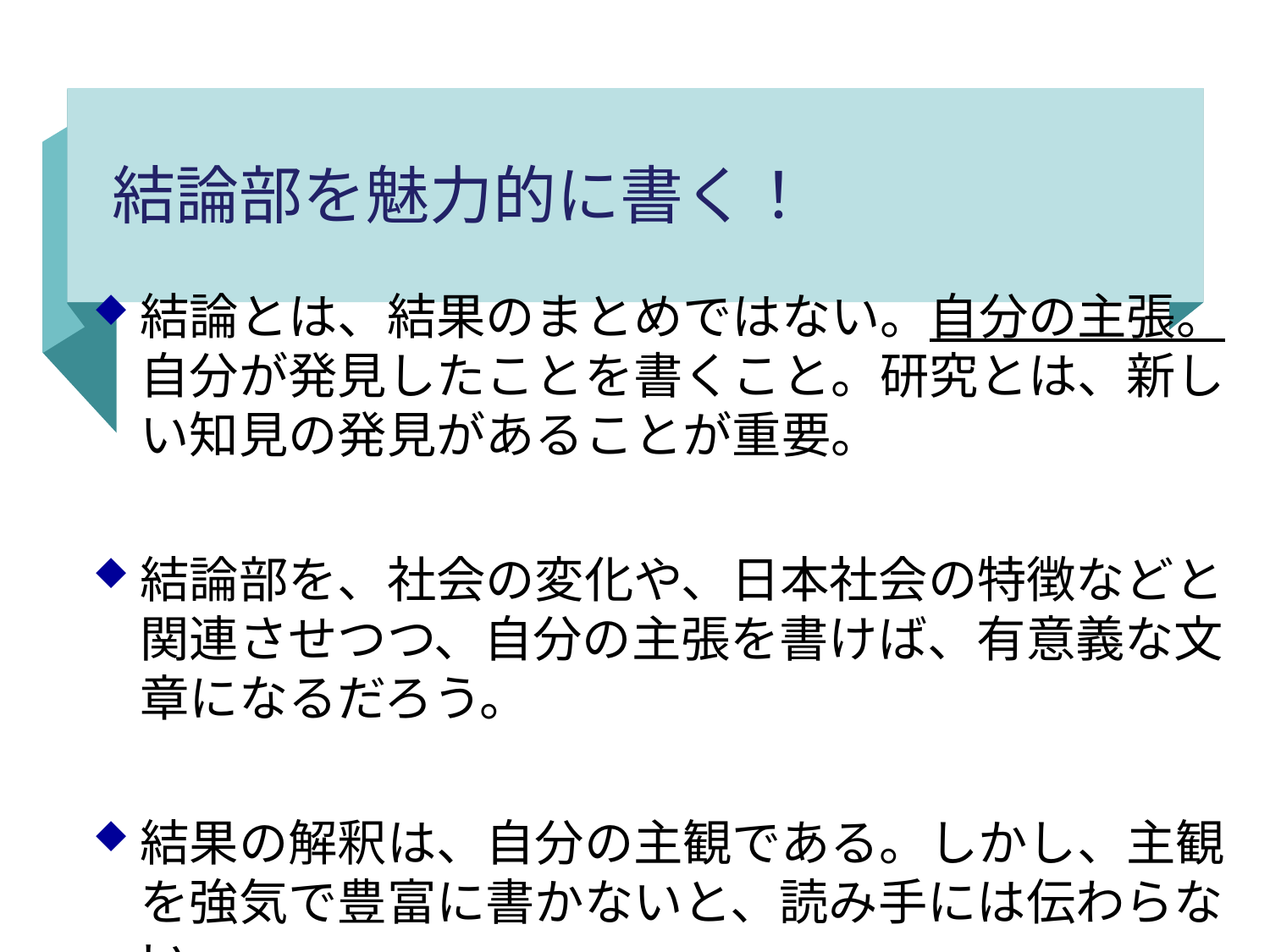

# 結論部を魅力的に書く！

結論とは、結果のまとめではない。自分の主張。自分が発見したことを書くこと。研究とは、新しい知見の発見があることが重要。

結論部を、社会の変化や、日本社会の特徴などと関連させつつ、自分の主張を書けば、有意義な文章になるだろう。

結果の解釈は、自分の主観である。しかし、主観を強気で豊富に書かないと、読み手には伝わらない。